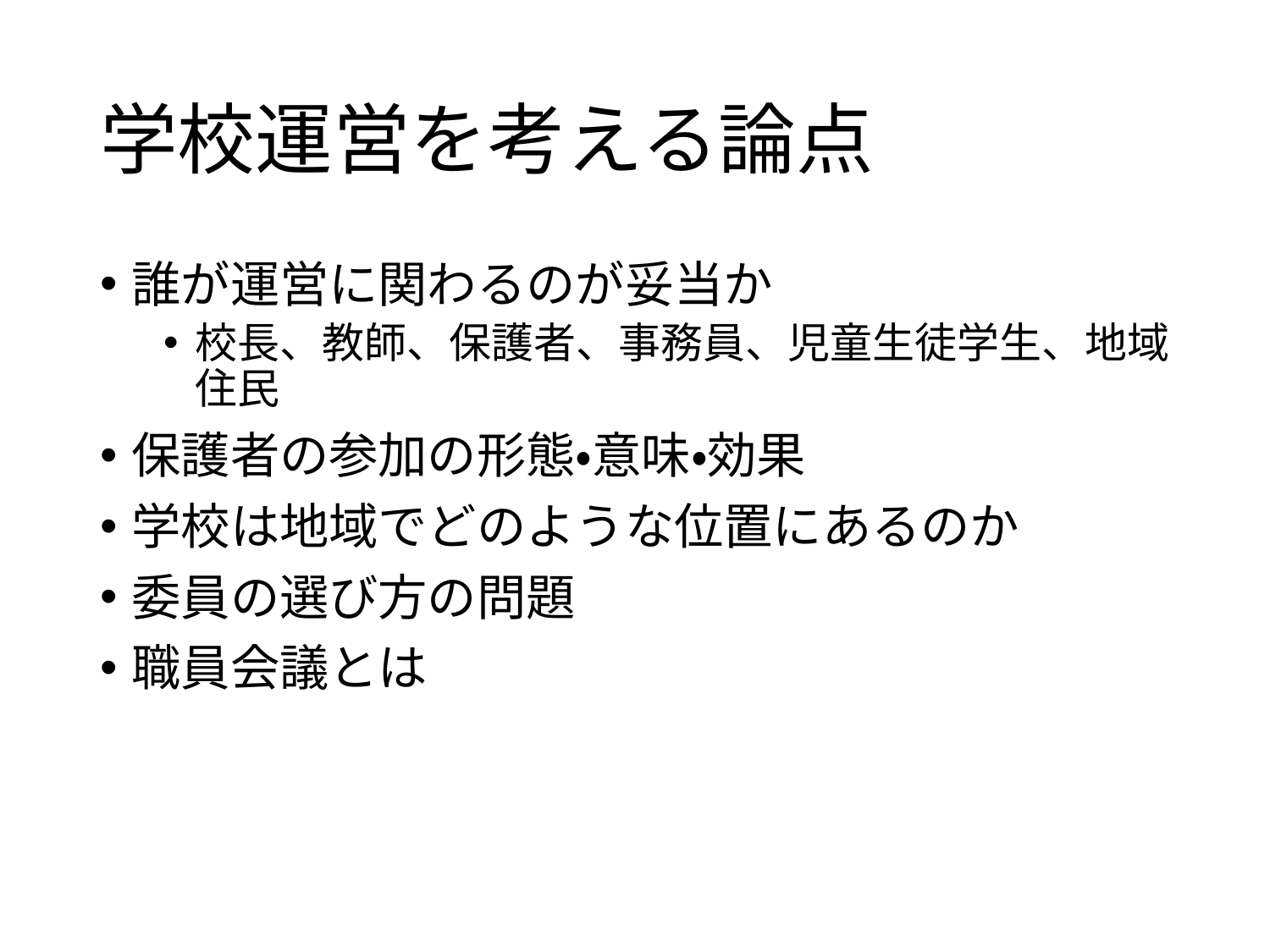

# 学校運営を考える論点
誰が運営に関わるのが妥当か
校長、教師、保護者、事務員、児童生徒学生、地域住民
保護者の参加の形態・意味・効果
学校は地域でどのような位置にあるのか
委員の選び方の問題
職員会議とは